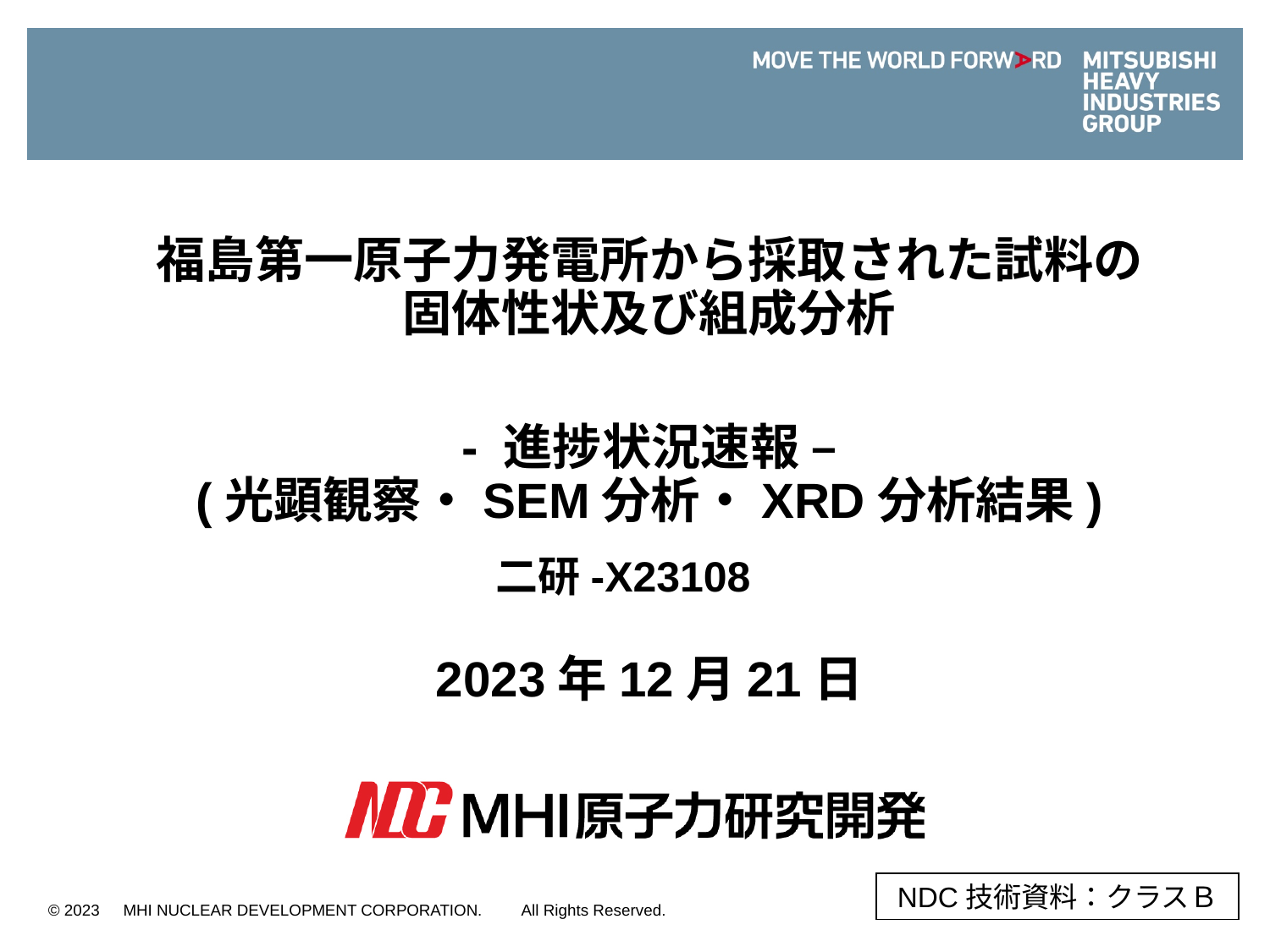

# 福島第一原子力発電所から採取された試料の固体性状及び組成分析 - 進捗状況速報 – (光顕観察・SEM分析・XRD分析結果) 二研-X23108　 2023年12月21日
NDC技術資料：クラスＢ